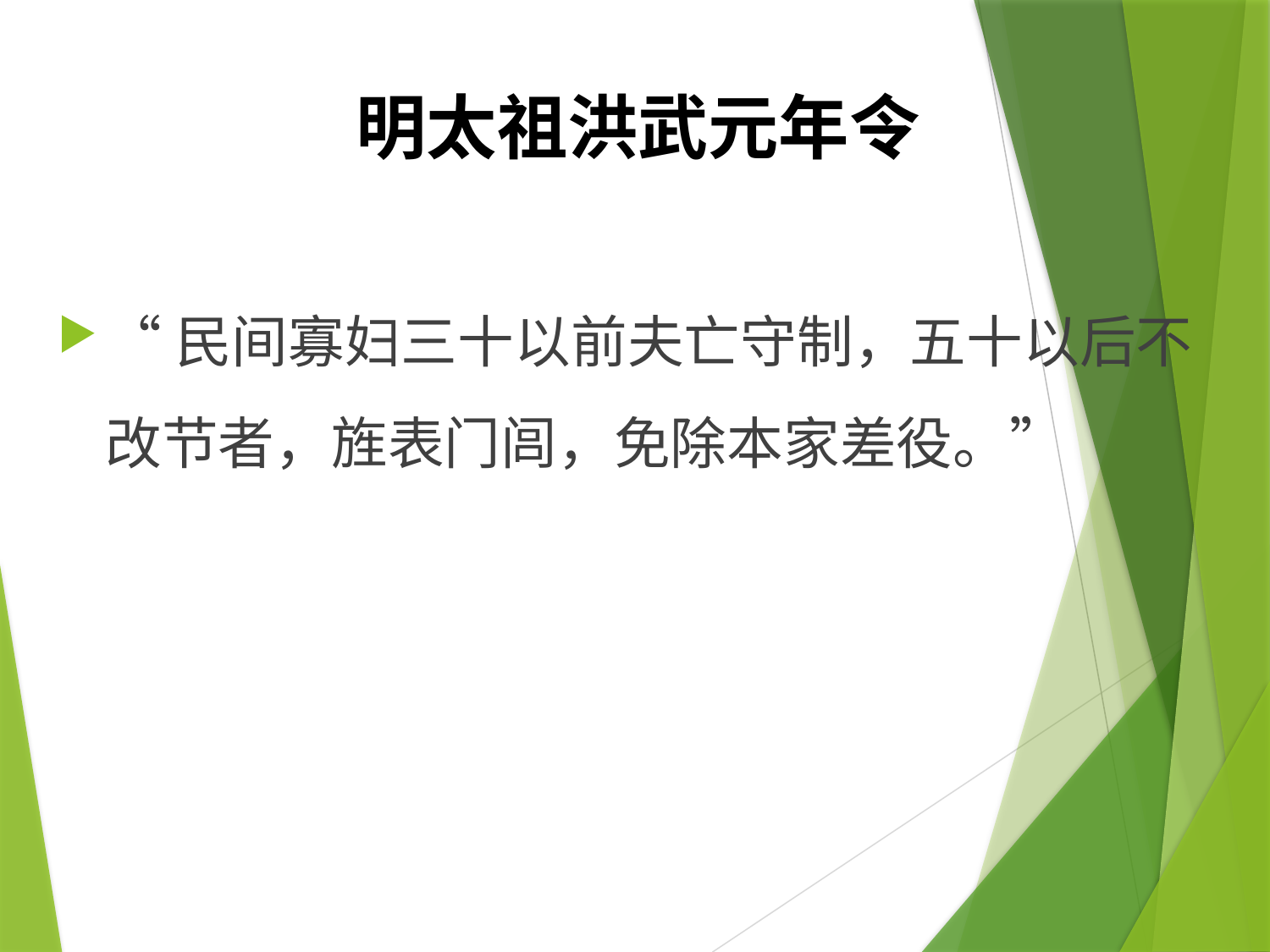

# 明太祖洪武元年令
“民间寡妇三十以前夫亡守制，五十以后不改节者，旌表门闾，免除本家差役。”